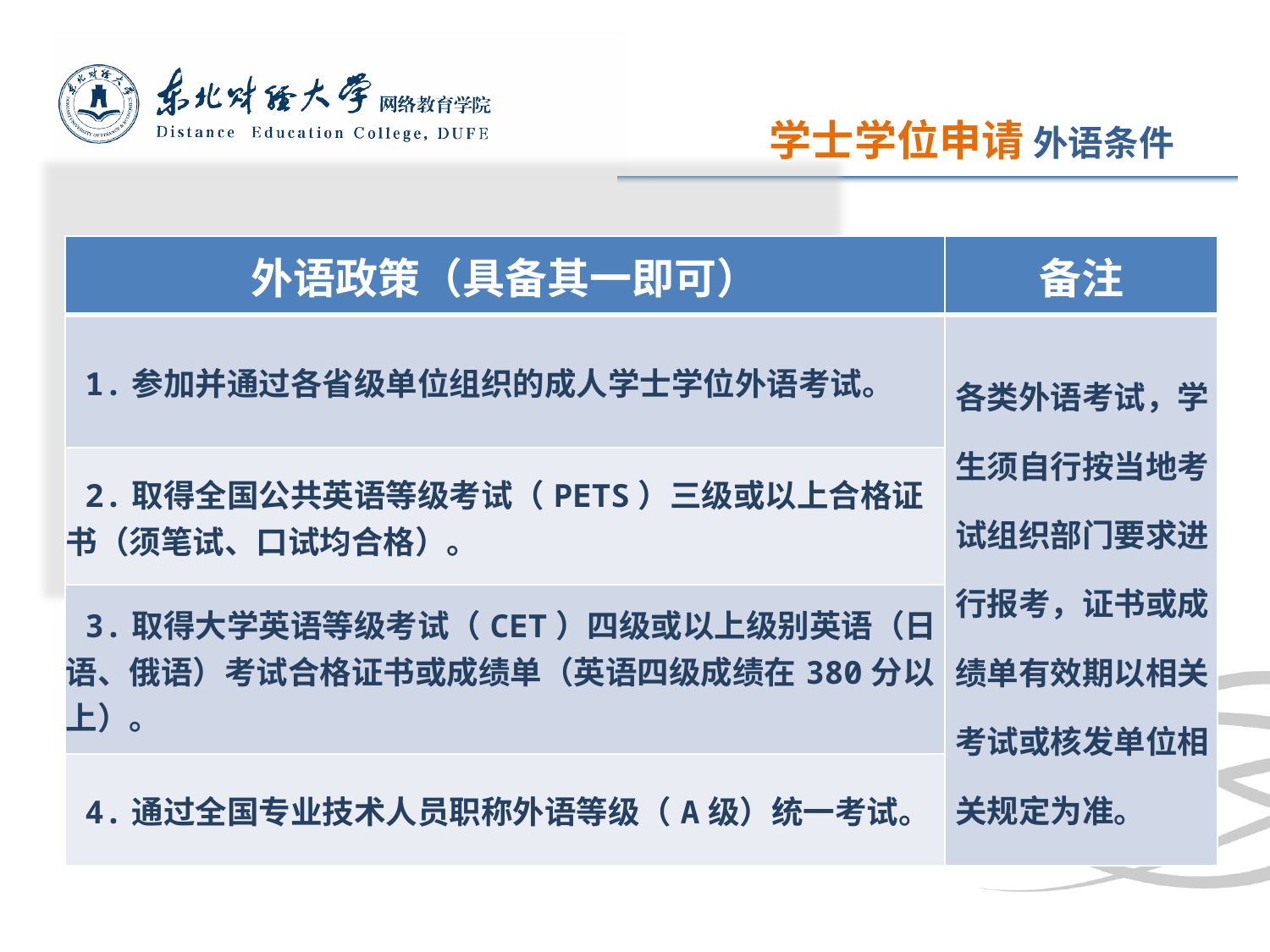

学士学位申请 外语条件

| 外语政策（具备其一即可） | 备注 |
| --- | --- |
| 1.参加并通过各省级单位组织的成人学士学位外语考试。 | 各类外语考试，学生须自行按当地考试组织部门要求进行报考，证书或成绩单有效期以相关考试或核发单位相关规定为准。 |
| 2.取得全国公共英语等级考试（PETS）三级或以上合格证书（须笔试、口试均合格）。 |  |
| 3.取得大学英语等级考试（CET）四级或以上级别英语（日语、俄语）考试合格证书或成绩单（英语四级成绩在380分以上）。 |  |
| 4.通过全国专业技术人员职称外语等级（A级）统一考试。 |  |